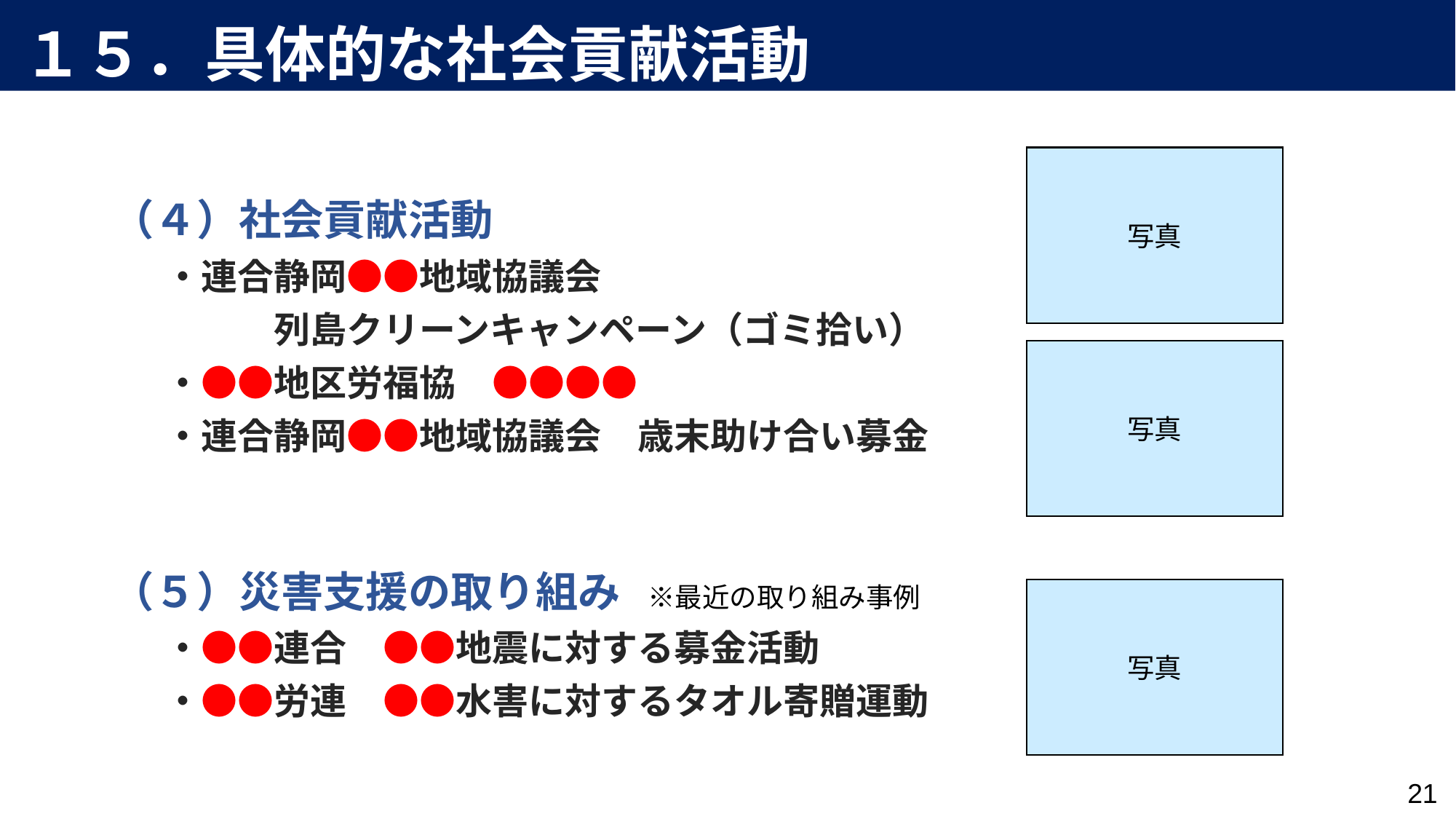

１５．具体的な社会貢献活動
写真
（４）社会貢献活動
・連合静岡●●地域協議会
　　　列島クリーンキャンペーン（ゴミ拾い）
・●●地区労福協　●●●●
・連合静岡●●地域協議会　歳末助け合い募金

（５）災害支援の取り組み　※最近の取り組み事例
・●●連合　●●地震に対する募金活動
・●●労連　●●水害に対するタオル寄贈運動
写真
写真
21